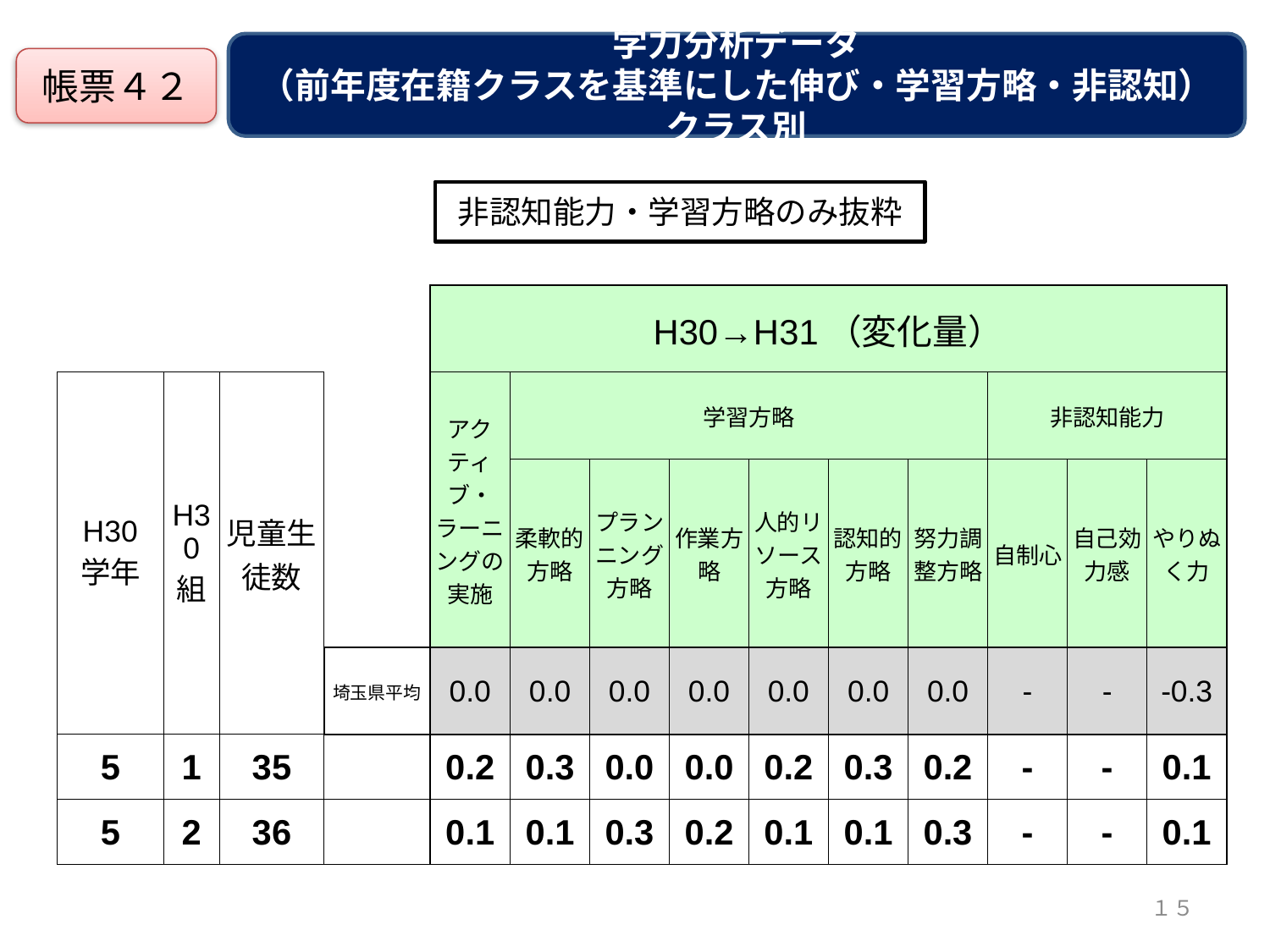

学力分析データ
（前年度在籍クラスを基準にした伸び・学習方略・非認知）クラス別
帳票４２
非認知能力・学習方略のみ抜粋
|  |  |  |  | H30→H31（変化量） |  |  |  |  |  |  |  |  |  |
| --- | --- | --- | --- | --- | --- | --- | --- | --- | --- | --- | --- | --- | --- |
| H30 学年 | H30 組 | 児童生徒数 |  | アクティブ・ラーニングの実施 | 学習方略 |  |  |  |  |  | 非認知能力 |  |  |
|  |  |  |  |  | 柔軟的方略 | プランニング方略 | 作業方略 | 人的リソース方略 | 認知的方略 | 努力調整方略 | 自制心 | 自己効力感 | やりぬく力 |
|  |  |  | 埼玉県平均 | 0.0 | 0.0 | 0.0 | 0.0 | 0.0 | 0.0 | 0.0 | - | - | -0.3 |
| 5 | 1 | 35 |  | 0.2 | 0.3 | 0.0 | 0.0 | 0.2 | 0.3 | 0.2 | - | - | 0.1 |
| 5 | 2 | 36 |  | 0.1 | 0.1 | 0.3 | 0.2 | 0.1 | 0.1 | 0.3 | - | - | 0.1 |
１５